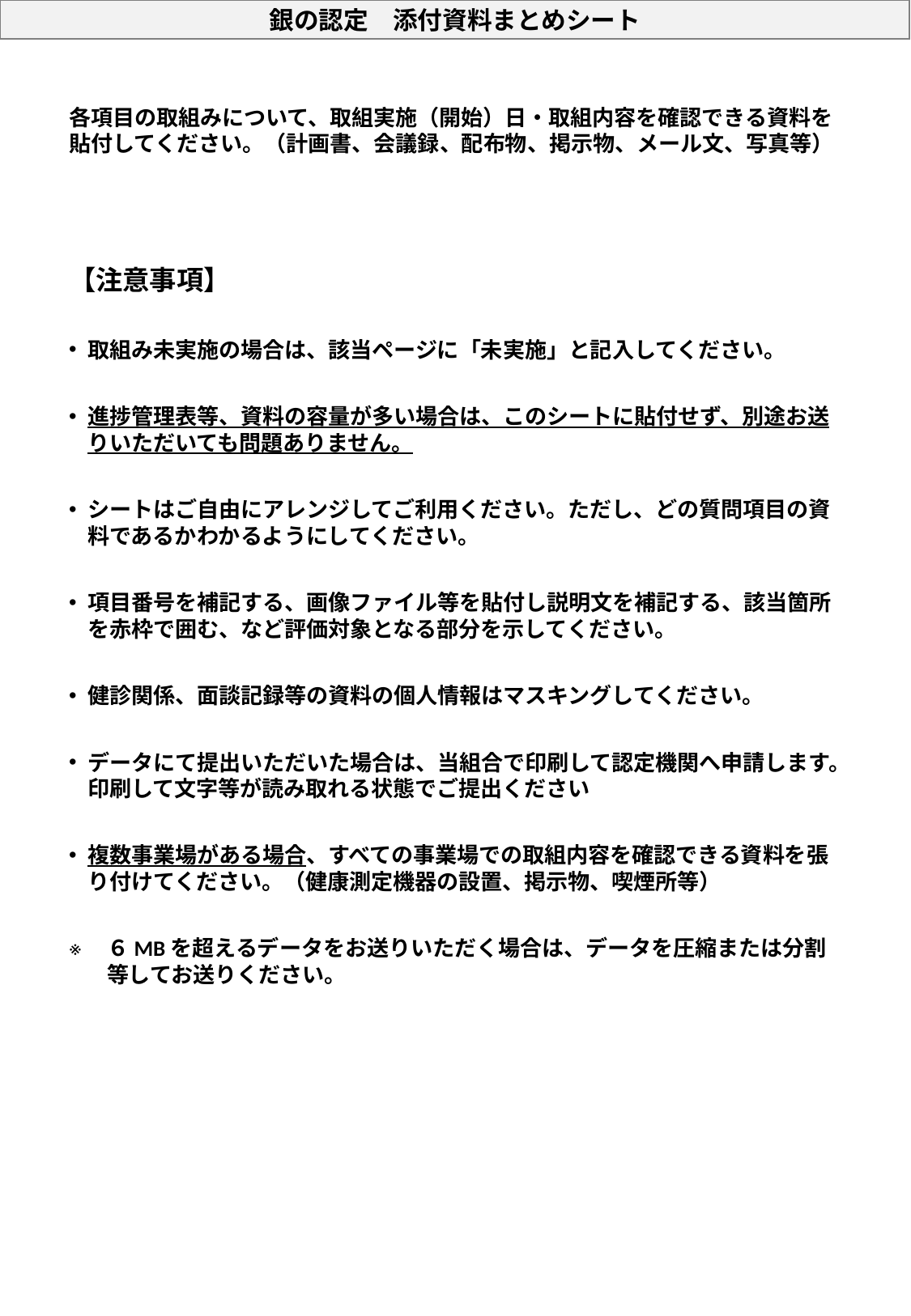

銀の認定　添付資料まとめシート
各項目の取組みについて、取組実施（開始）日・取組内容を確認できる資料を貼付してください。（計画書、会議録、配布物、掲示物、メール文、写真等）

【注意事項】
取組み未実施の場合は、該当ページに「未実施」と記入してください。
進捗管理表等、資料の容量が多い場合は、このシートに貼付せず、別途お送りいただいても問題ありません。
シートはご自由にアレンジしてご利用ください。ただし、どの質問項目の資料であるかわかるようにしてください。
項目番号を補記する、画像ファイル等を貼付し説明文を補記する、該当箇所を赤枠で囲む、など評価対象となる部分を示してください。
健診関係、面談記録等の資料の個人情報はマスキングしてください。
データにて提出いただいた場合は、当組合で印刷して認定機関へ申請します。印刷して文字等が読み取れる状態でご提出ください
複数事業場がある場合、すべての事業場での取組内容を確認できる資料を張り付けてください。（健康測定機器の設置、掲示物、喫煙所等）
６MBを超えるデータをお送りいただく場合は、データを圧縮または分割等してお送りください。